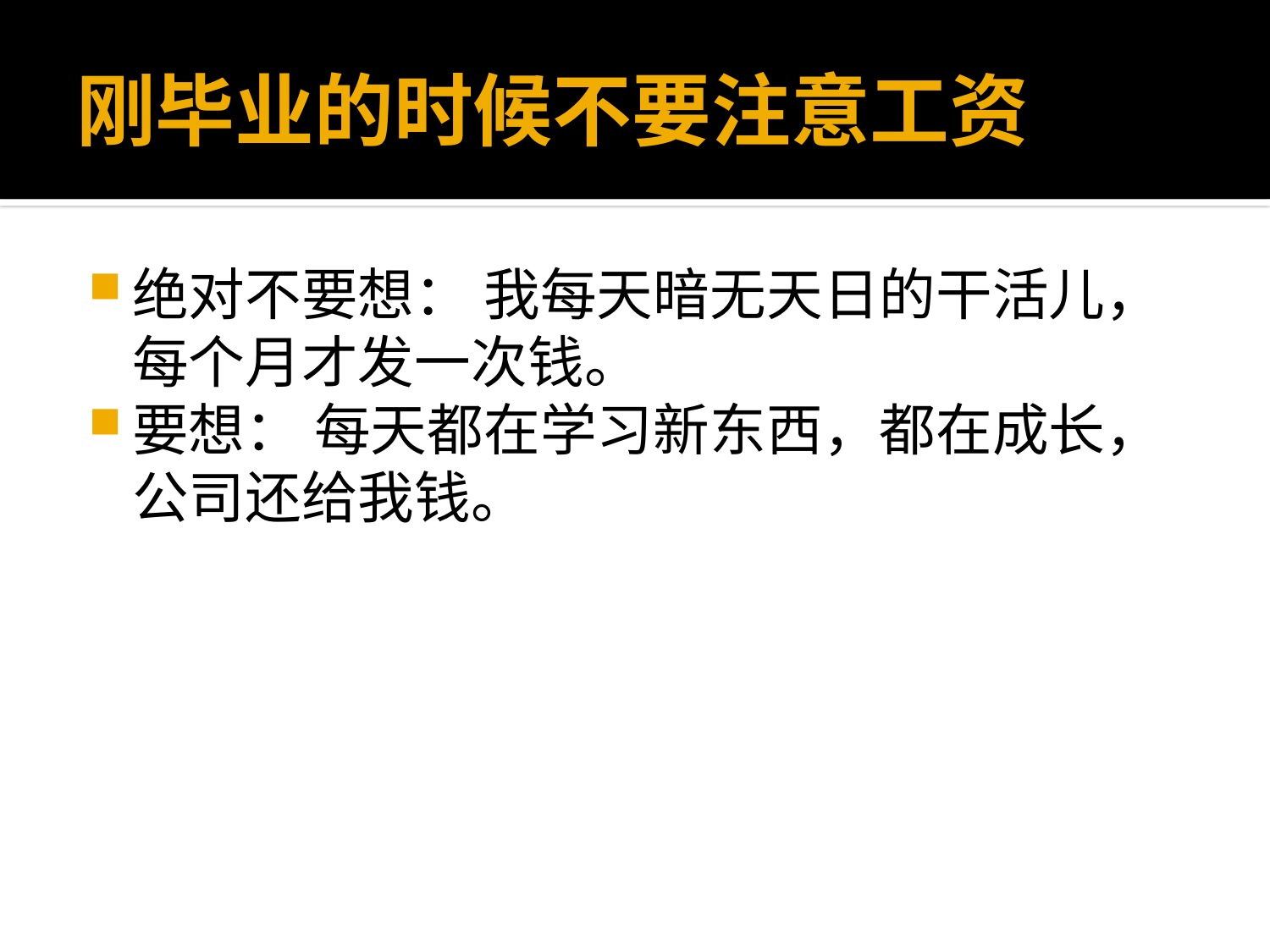

# 刚毕业的时候不要注意工资
绝对不要想： 我每天暗无天日的干活儿，每个月才发一次钱。
要想： 每天都在学习新东西，都在成长，公司还给我钱。